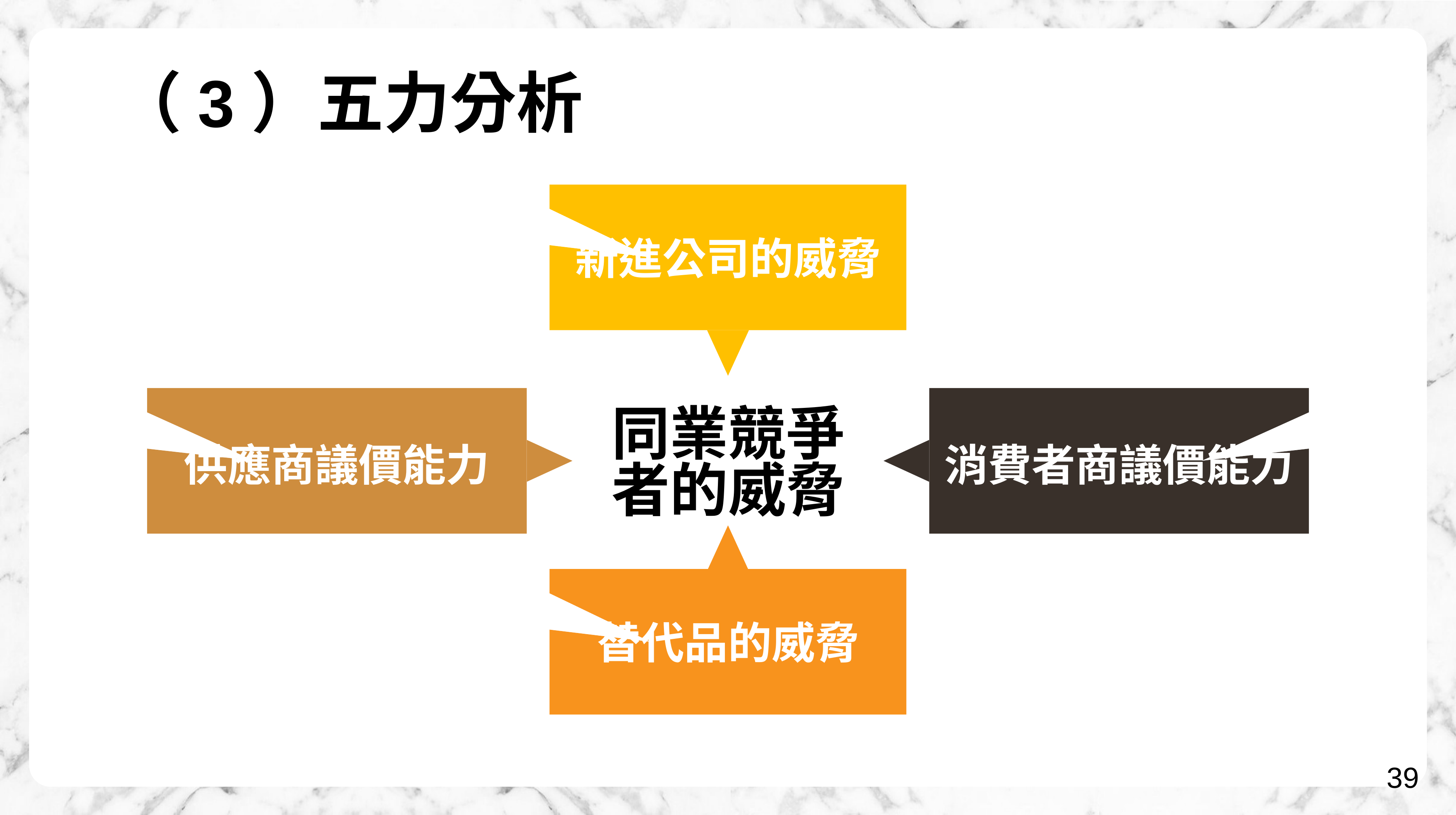

（3）五力分析

新進公司的威脅

供應商議價能力

消費者商議價能力
同業競爭
者的威脅

替代品的威脅
39